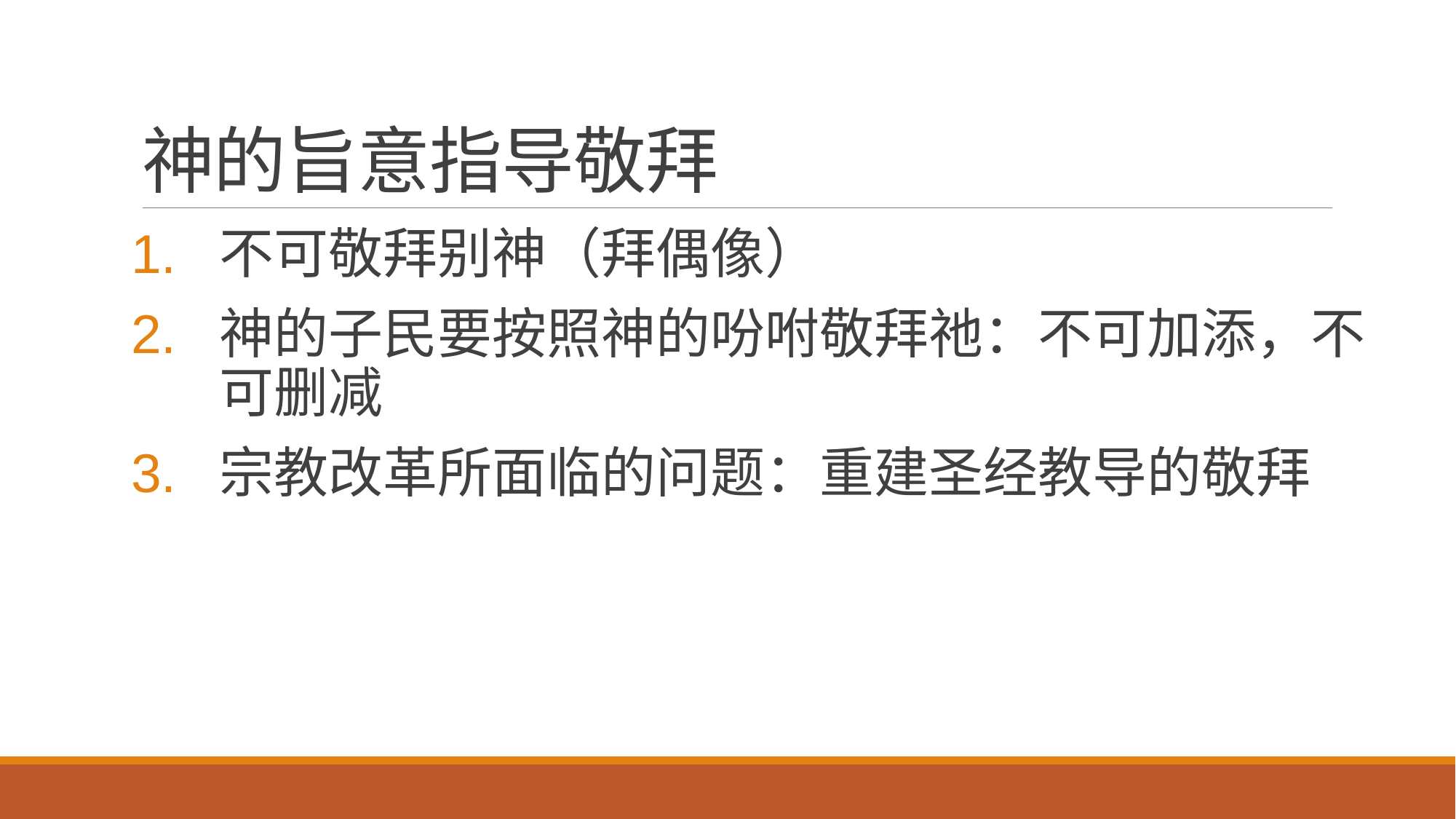

# 神的旨意指导敬拜
不可敬拜别神（拜偶像）
神的子民要按照神的吩咐敬拜祂：不可加添，不可删减
宗教改革所面临的问题：重建圣经教导的敬拜